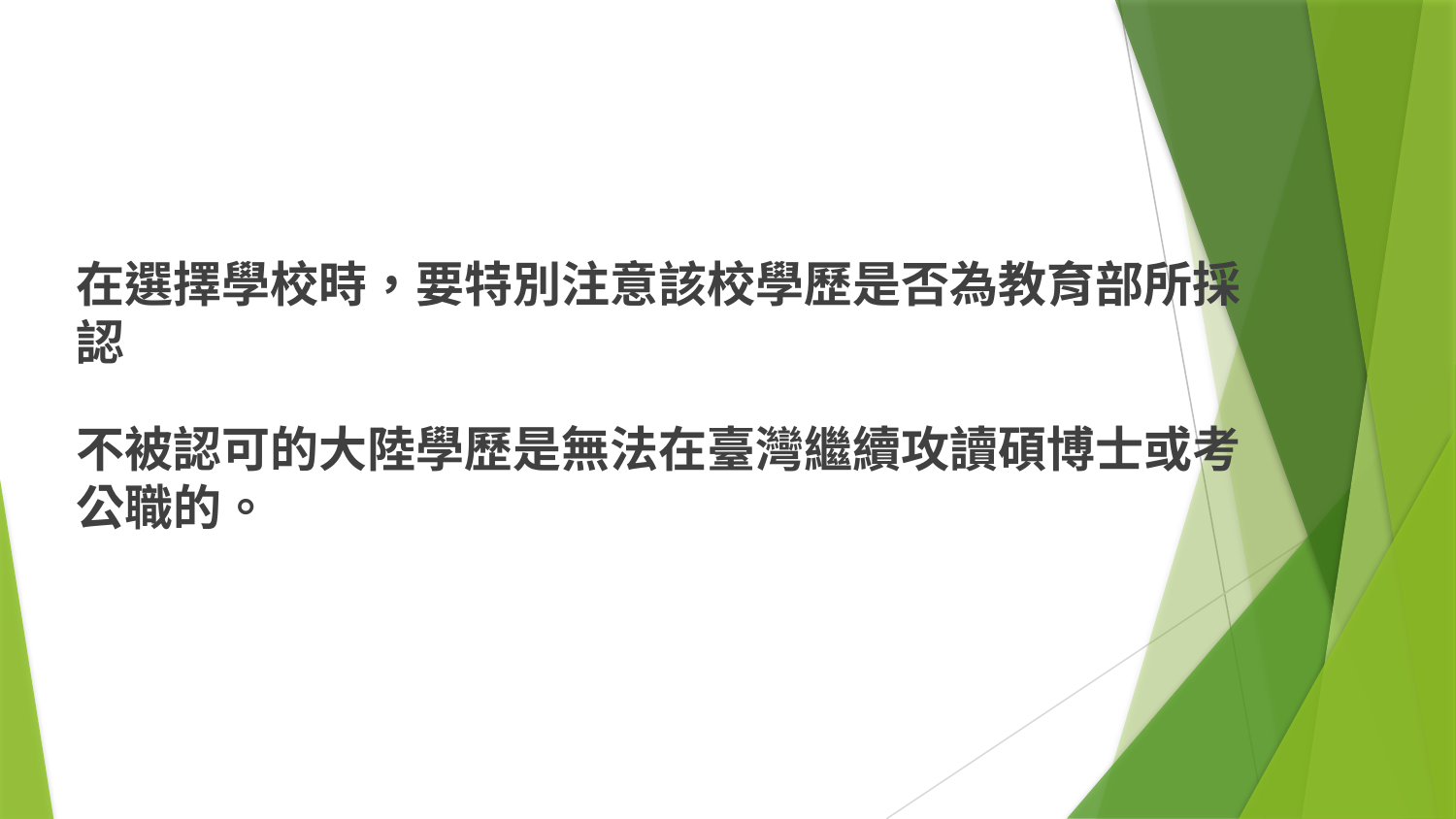

#
在選擇學校時，要特別注意該校學歷是否為教育部所採認
不被認可的大陸學歷是無法在臺灣繼續攻讀碩博士或考公職的。